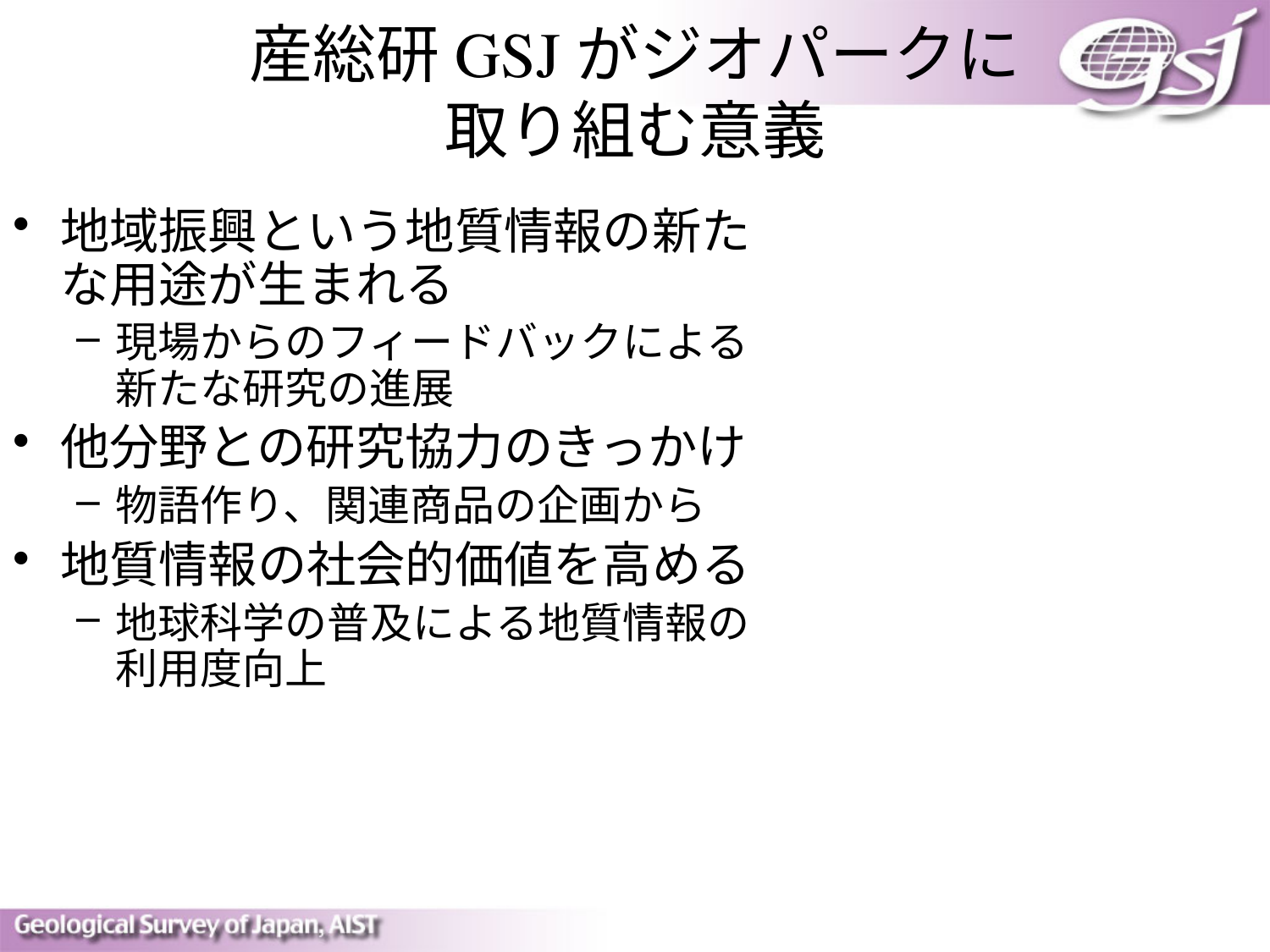

# 産総研GSJがジオパークに 取り組む意義
地域振興という地質情報の新たな用途が生まれる
現場からのフィードバックによる新たな研究の進展
他分野との研究協力のきっかけ
物語作り、関連商品の企画から
地質情報の社会的価値を高める
地球科学の普及による地質情報の利用度向上